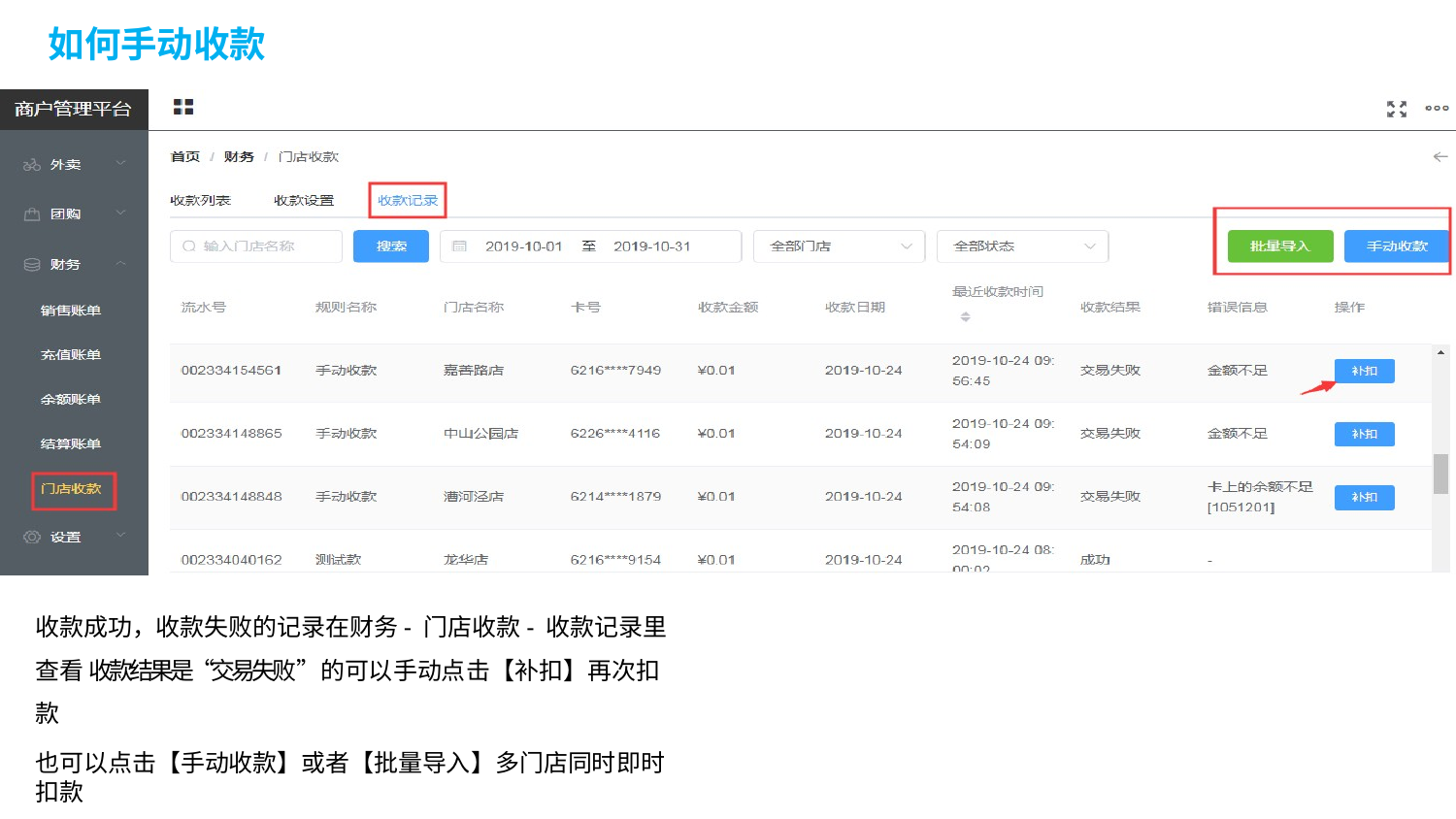

# 如何手动收款

收款成功，收款失败的记录在财务-门店收款-收款记录里查看 收款结果是“交易失败”的可以手动点击【补扣】再次扣款
也可以点击【手动收款】或者【批量导入】多门店同时即时扣款